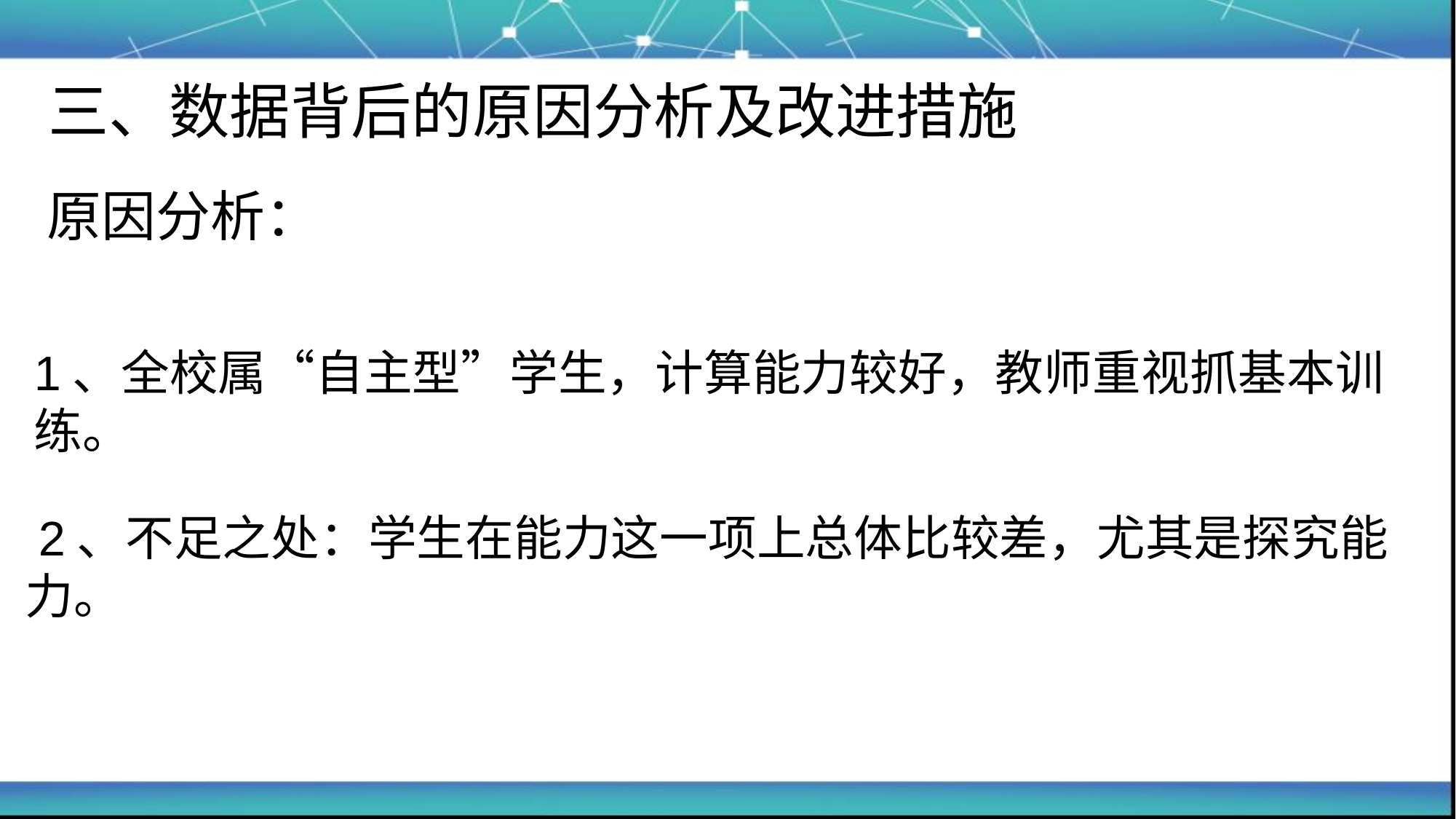

三、数据背后的原因分析及改进措施
原因分析：
1、全校属“自主型”学生，计算能力较好，教师重视抓基本训练。
 2、不足之处：学生在能力这一项上总体比较差，尤其是探究能力。